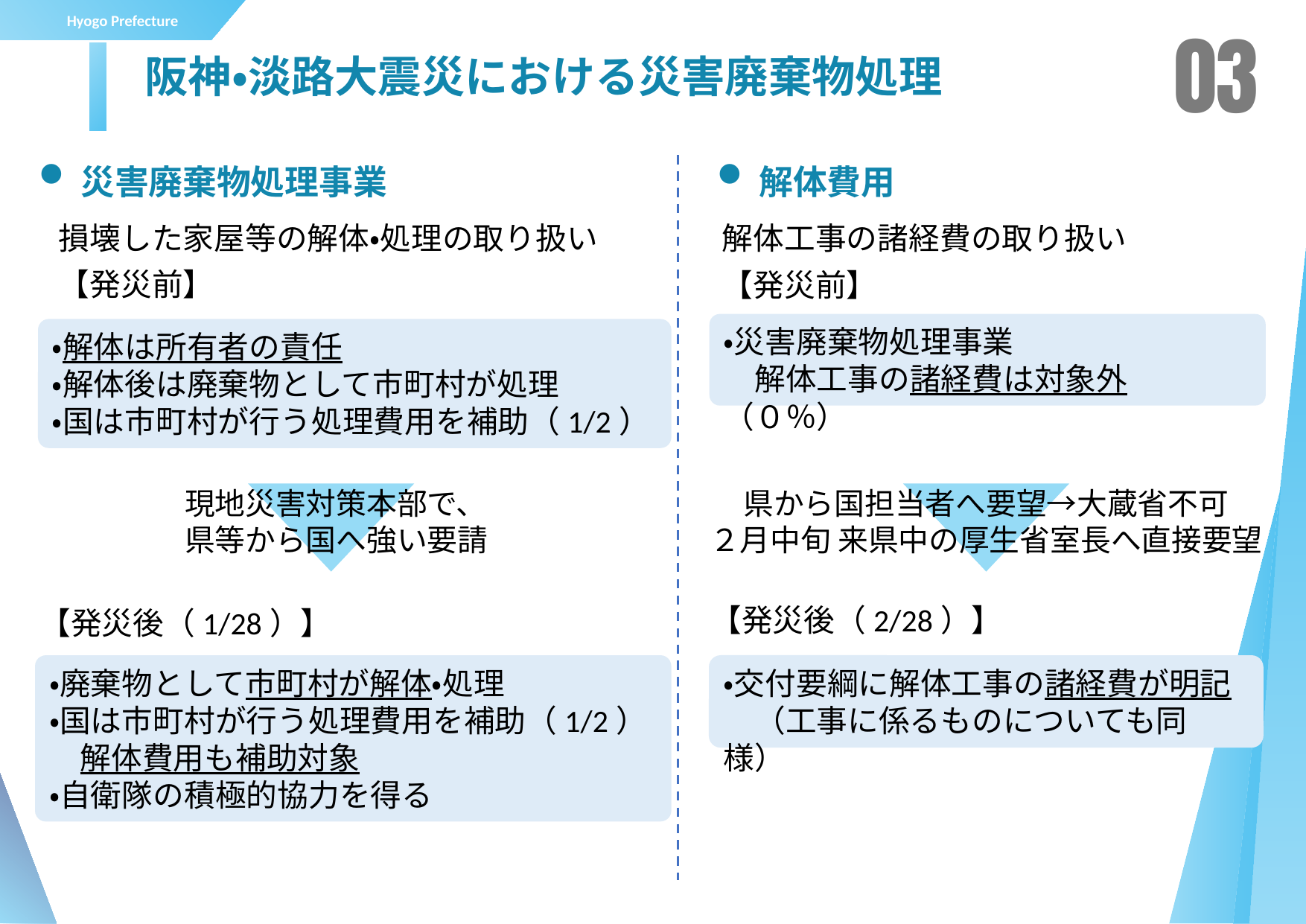

# 阪神・淡路大震災における災害廃棄物処理
03
解体費用
災害廃棄物処理事業
損壊した家屋等の解体・処理の取り扱い
【発災前】
解体工事の諸経費の取り扱い
【発災前】
・災害廃棄物処理事業
　解体工事の諸経費は対象外（０％）
・解体は所有者の責任
・解体後は廃棄物として市町村が処理
・国は市町村が行う処理費用を補助（1/2）
現地災害対策本部で、
県等から国へ強い要請
県から国担当者へ要望→大蔵省不可
２月中旬 来県中の厚生省室長へ直接要望

【発災後（2/28）】
【発災後（1/28）】
・交付要綱に解体工事の諸経費が明記
　（工事に係るものについても同様）
・廃棄物として市町村が解体・処理
・国は市町村が行う処理費用を補助（1/2）
　解体費用も補助対象
・自衛隊の積極的協力を得る